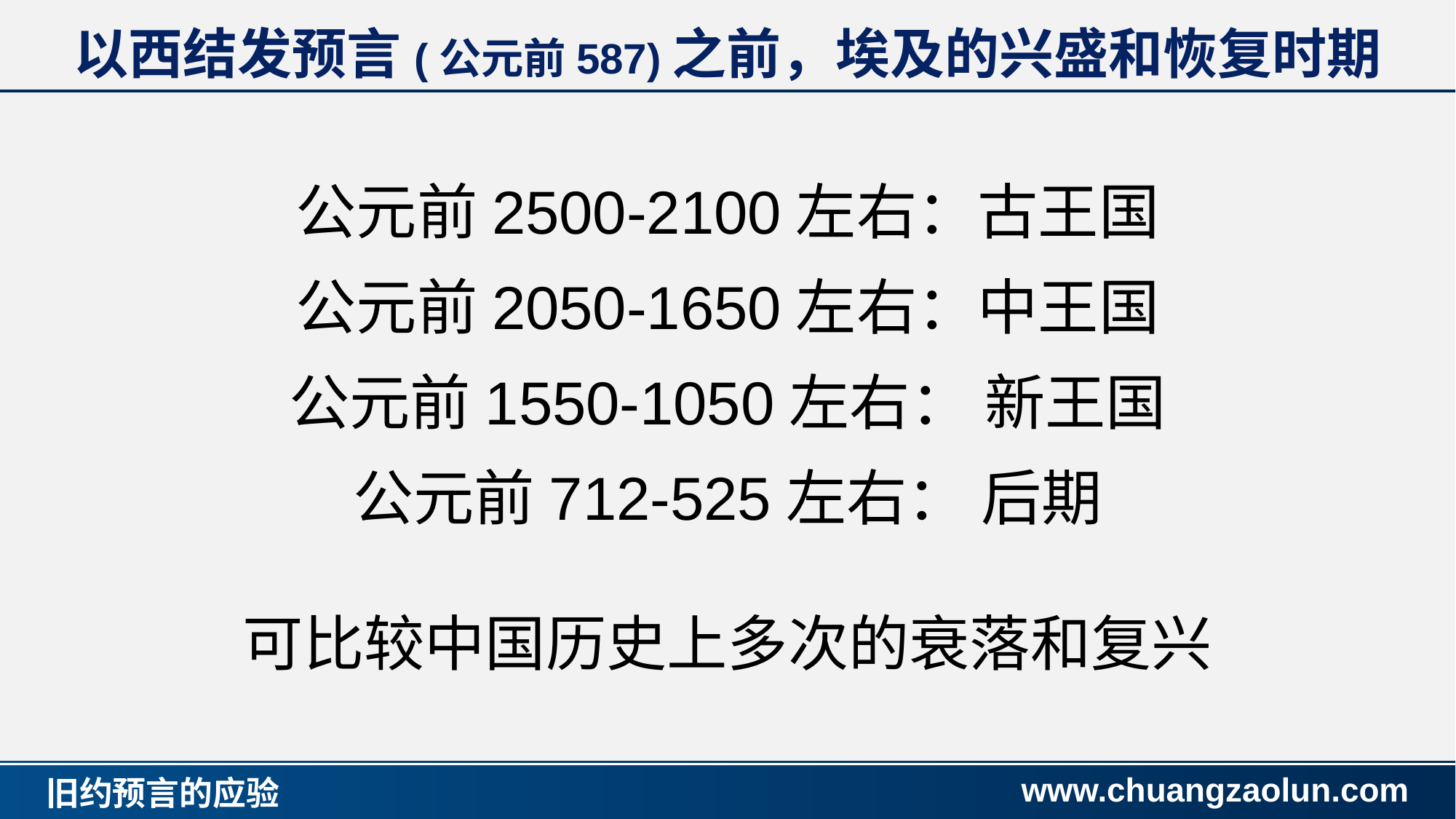

以西结发预言(公元前587)之前，埃及的兴盛和恢复时期
公元前2500-2100左右：古王国

公元前2050-1650左右：中王国

公元前1550-1050左右： 新王国

公元前712-525左右： 后期

可比较中国历史上多次的衰落和复兴